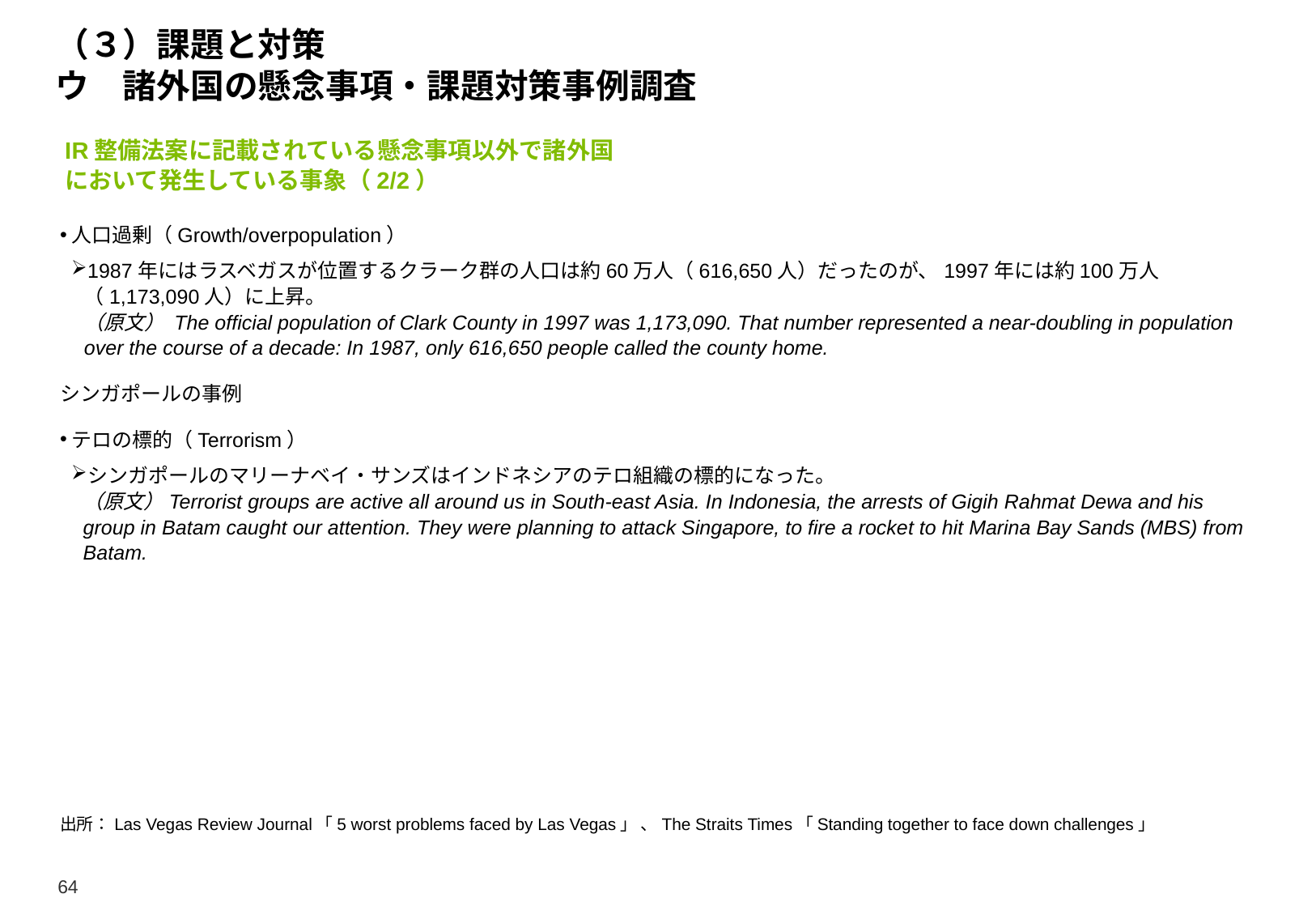

# （３）課題と対策 ウ　諸外国の懸念事項・課題対策事例調査
IR整備法案に記載されている懸念事項以外で諸外国において発生している事象（2/2）
人口過剰（Growth/overpopulation）
1987年にはラスベガスが位置するクラーク群の人口は約60万人（616,650人）だったのが、1997年には約100万人（1,173,090人）に上昇。
（原文） The official population of Clark County in 1997 was 1,173,090. That number represented a near-doubling in population over the course of a decade: In 1987, only 616,650 people called the county home.
シンガポールの事例
テロの標的（Terrorism）
シンガポールのマリーナベイ・サンズはインドネシアのテロ組織の標的になった。
（原文）Terrorist groups are active all around us in South-east Asia. In Indonesia, the arrests of Gigih Rahmat Dewa and his group in Batam caught our attention. They were planning to attack Singapore, to fire a rocket to hit Marina Bay Sands (MBS) from Batam.
出所：Las Vegas Review Journal「5 worst problems faced by Las Vegas」 、The Straits Times「Standing together to face down challenges」
64